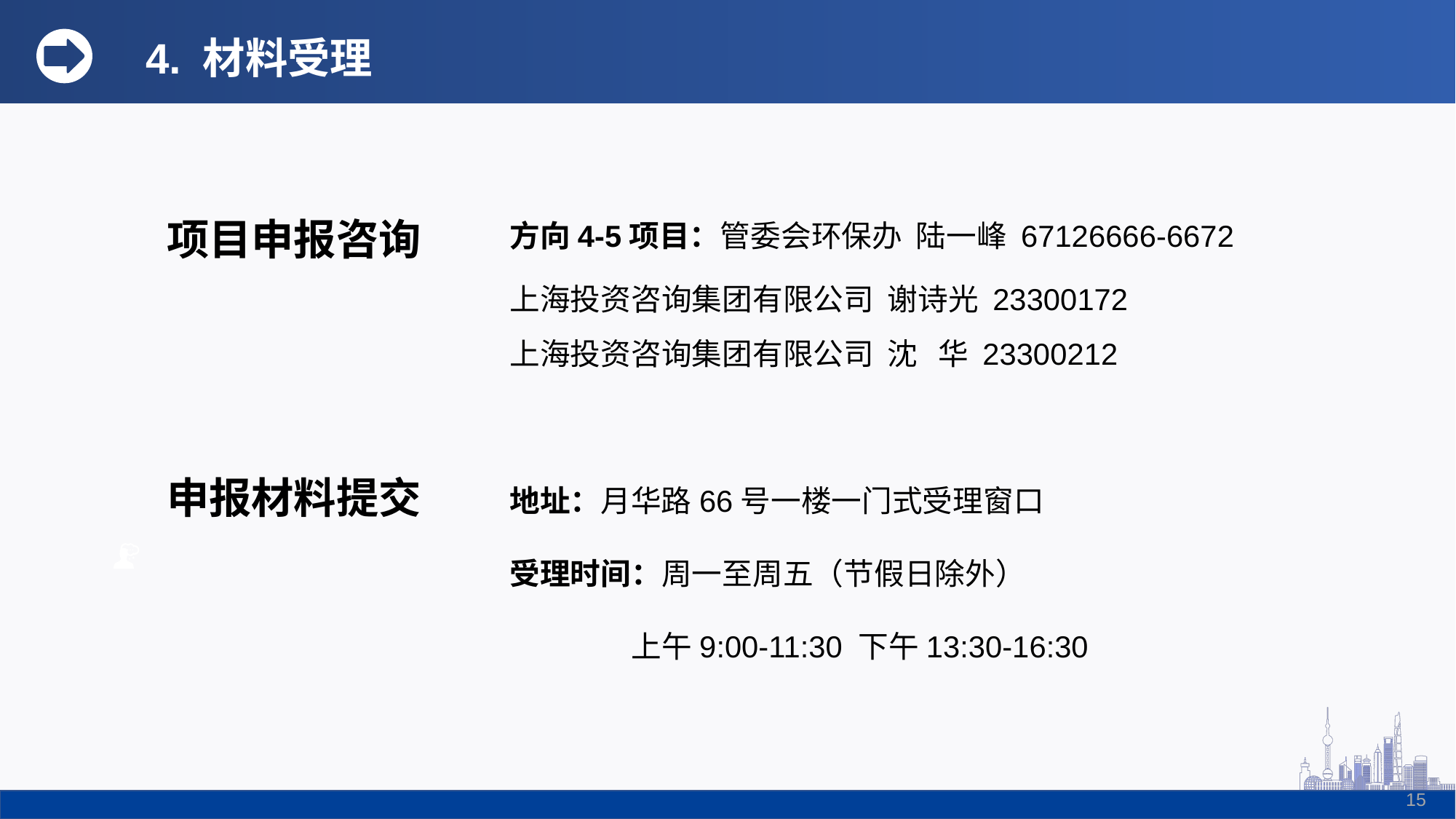

4. 材料受理
项目申报咨询
方向4-5项目：管委会环保办  陆一峰 67126666-6672
上海投资咨询集团有限公司  谢诗光 23300172
上海投资咨询集团有限公司  沈   华 23300212
申报材料提交
地址：月华路66号一楼一门式受理窗口
受理时间：周一至周五（节假日除外）
                 上午9:00-11:30 下午13:30-16:30